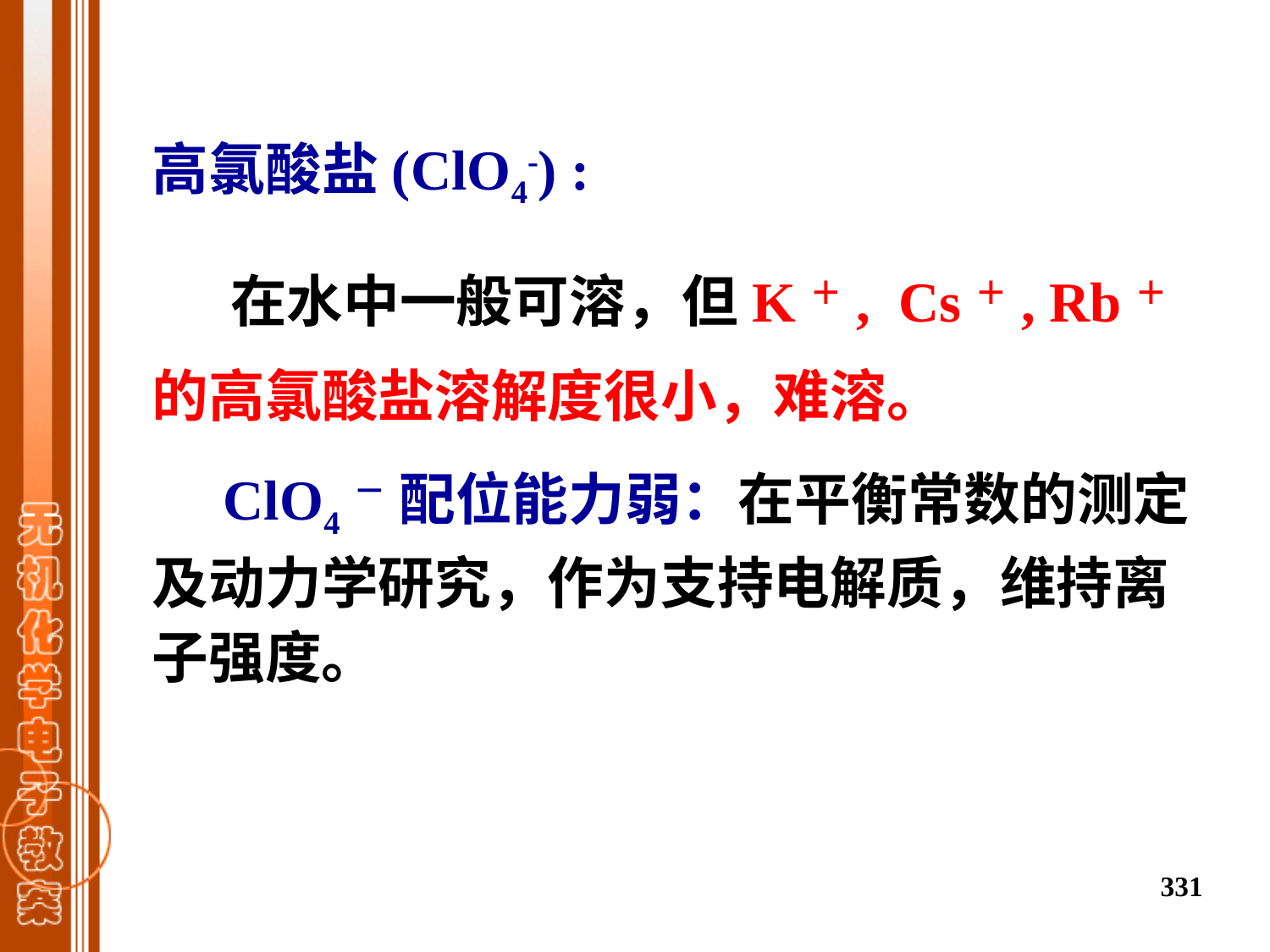

高氯酸盐(ClO4-) :
     在水中一般可溶，但K＋,  Cs＋, Rb＋的高氯酸盐溶解度很小，难溶。
     ClO4－ 配位能力弱：在平衡常数的测定及动力学研究，作为支持电解质，维持离子强度。
331